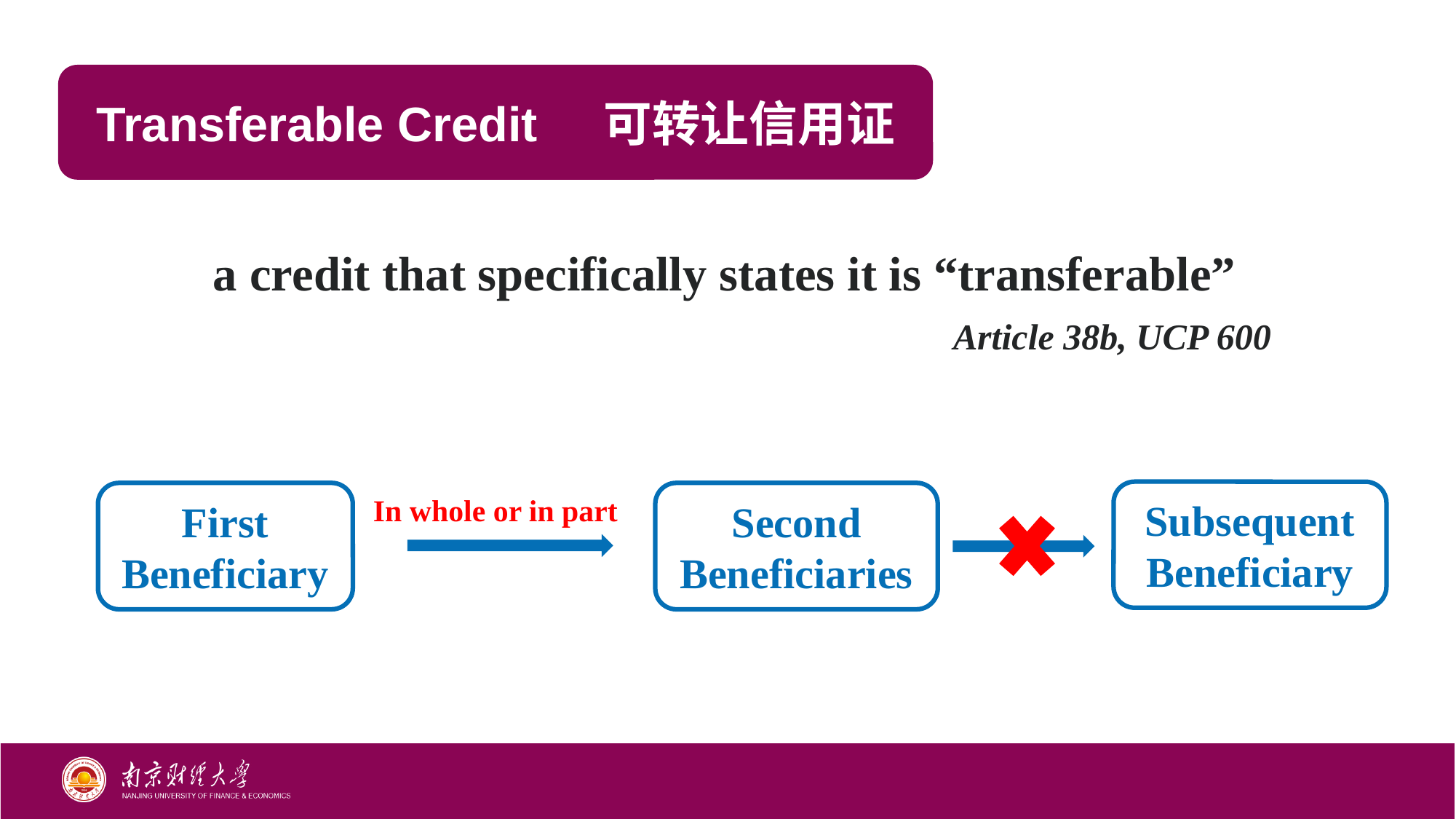

Transferable Credit    可转让信用证
a credit that specifically states it is “transferable”
Article 38b, UCP 600
In whole or in part
Subsequent Beneficiary
First Beneficiary
Second Beneficiaries